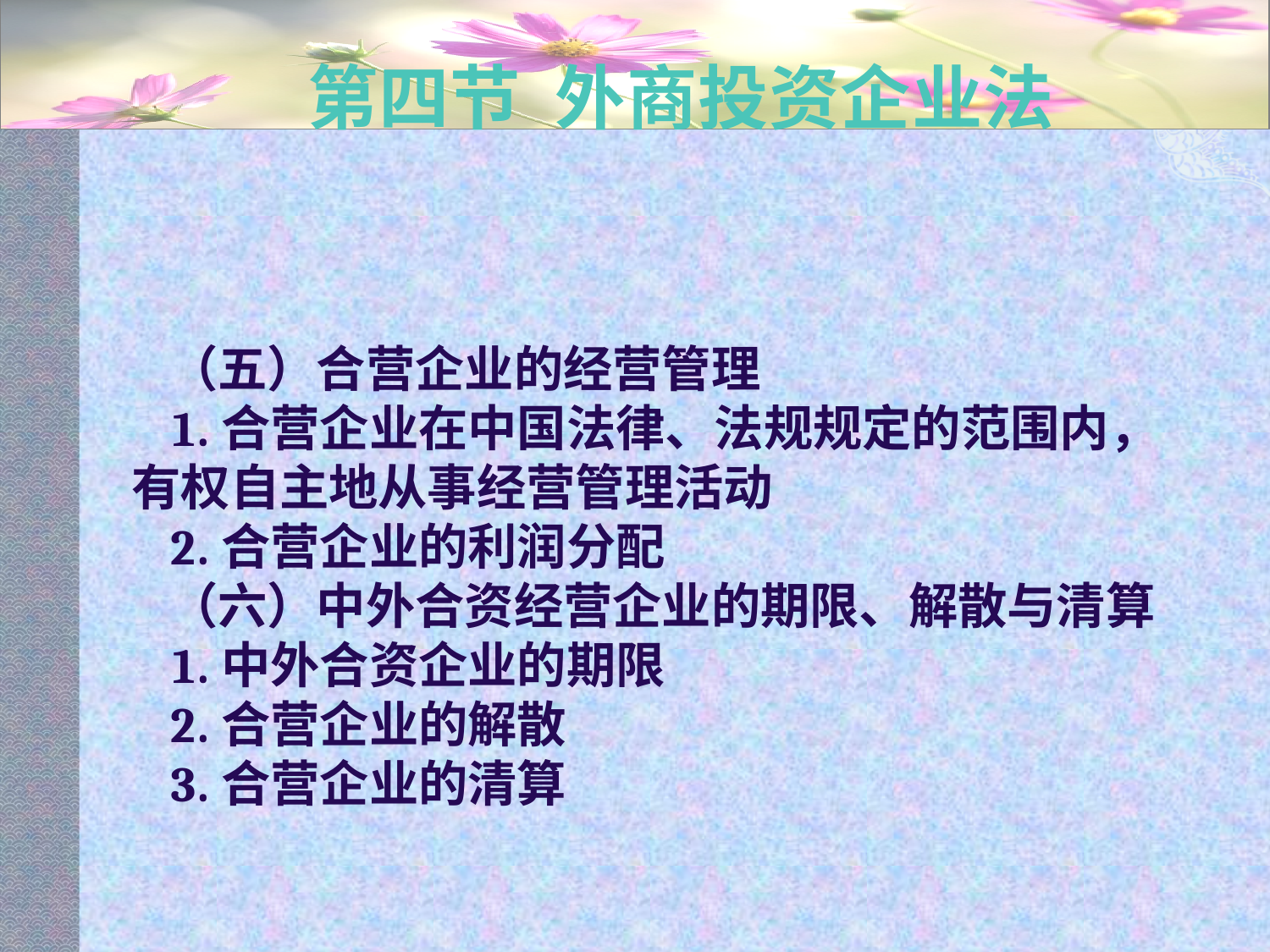

# 第四节  外商投资企业法
（五）合营企业的经营管理
1.合营企业在中国法律、法规规定的范围内，有权自主地从事经营管理活动
2.合营企业的利润分配
（六）中外合资经营企业的期限、解散与清算
1.中外合资企业的期限
2.合营企业的解散
3.合营企业的清算